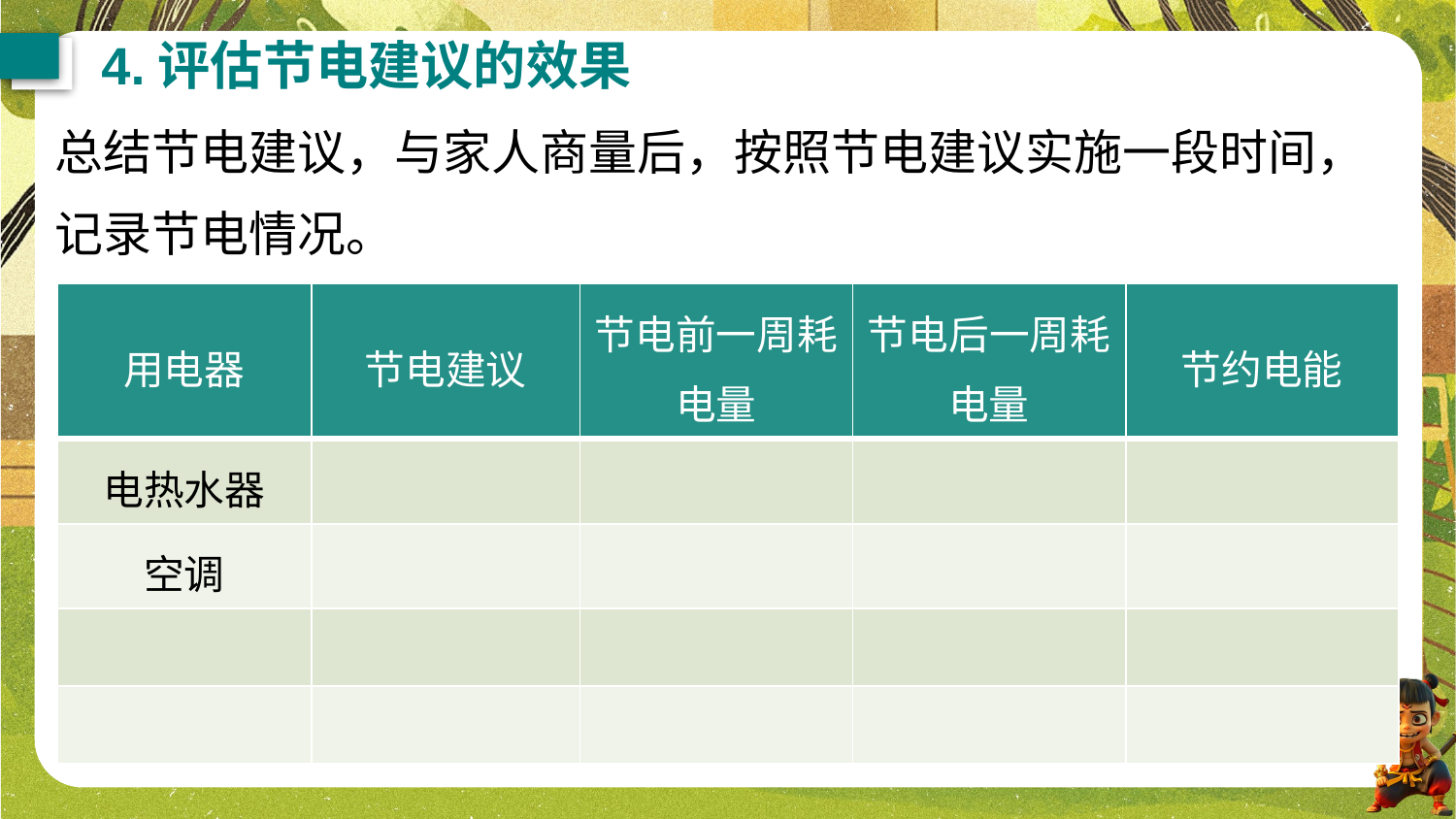

4.评估节电建议的效果

总结节电建议，与家人商量后，按照节电建议实施一段时间，记录节电情况。
| 用电器 | 节电建议 | 节电前一周耗电量 | 节电后一周耗电量 | 节约电能 |
| --- | --- | --- | --- | --- |
| 电热水器 |  |  |  |  |
| 空调 |  |  |  |  |
|  |  |  |  |  |
|  |  |  |  |  |